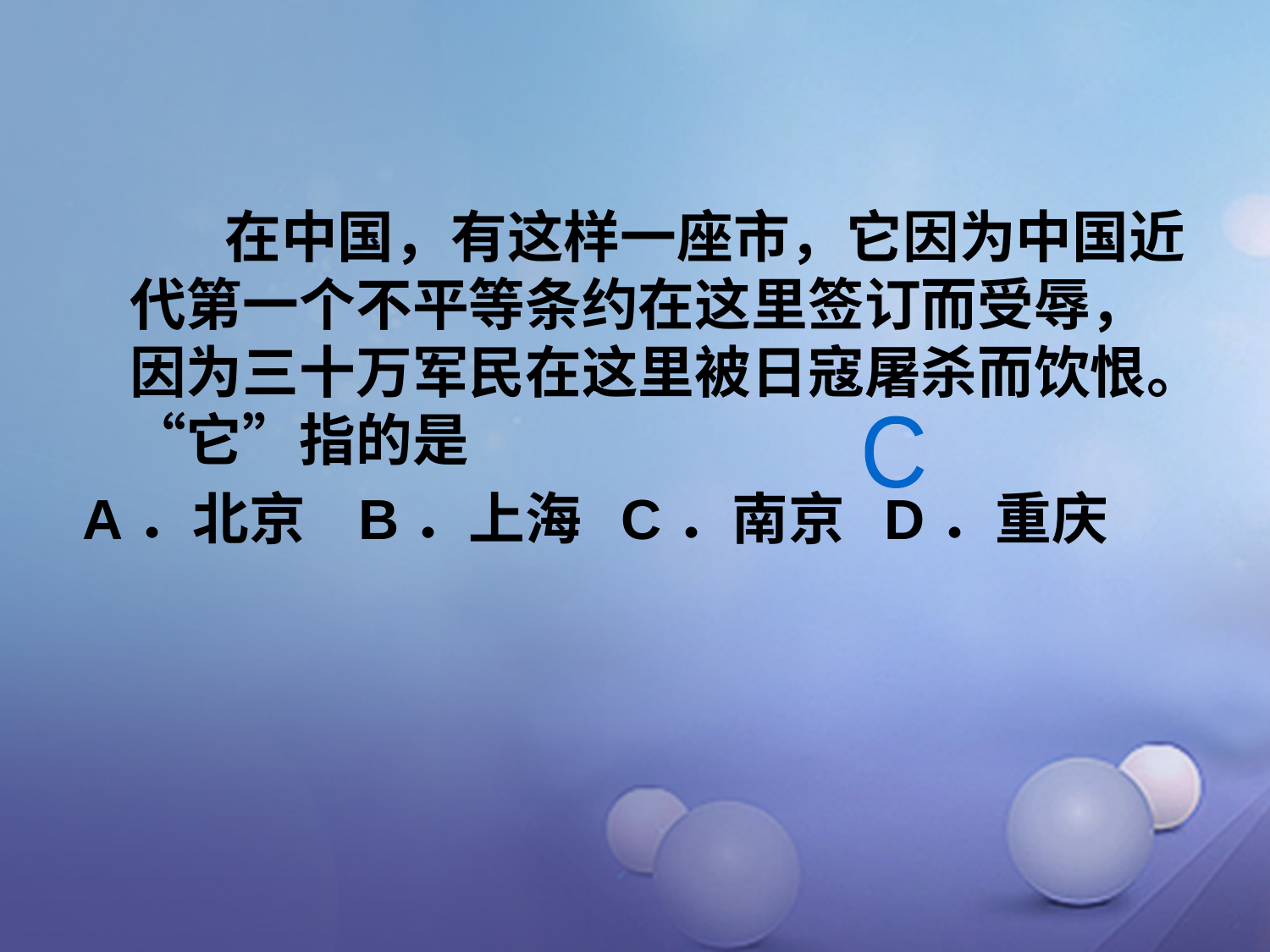

在中国，有这样一座市，它因为中国近代第一个不平等条约在这里签订而受辱，因为三十万军民在这里被日寇屠杀而饮恨。“它”指的是
A．北京   B．上海  C．南京  D．重庆

C